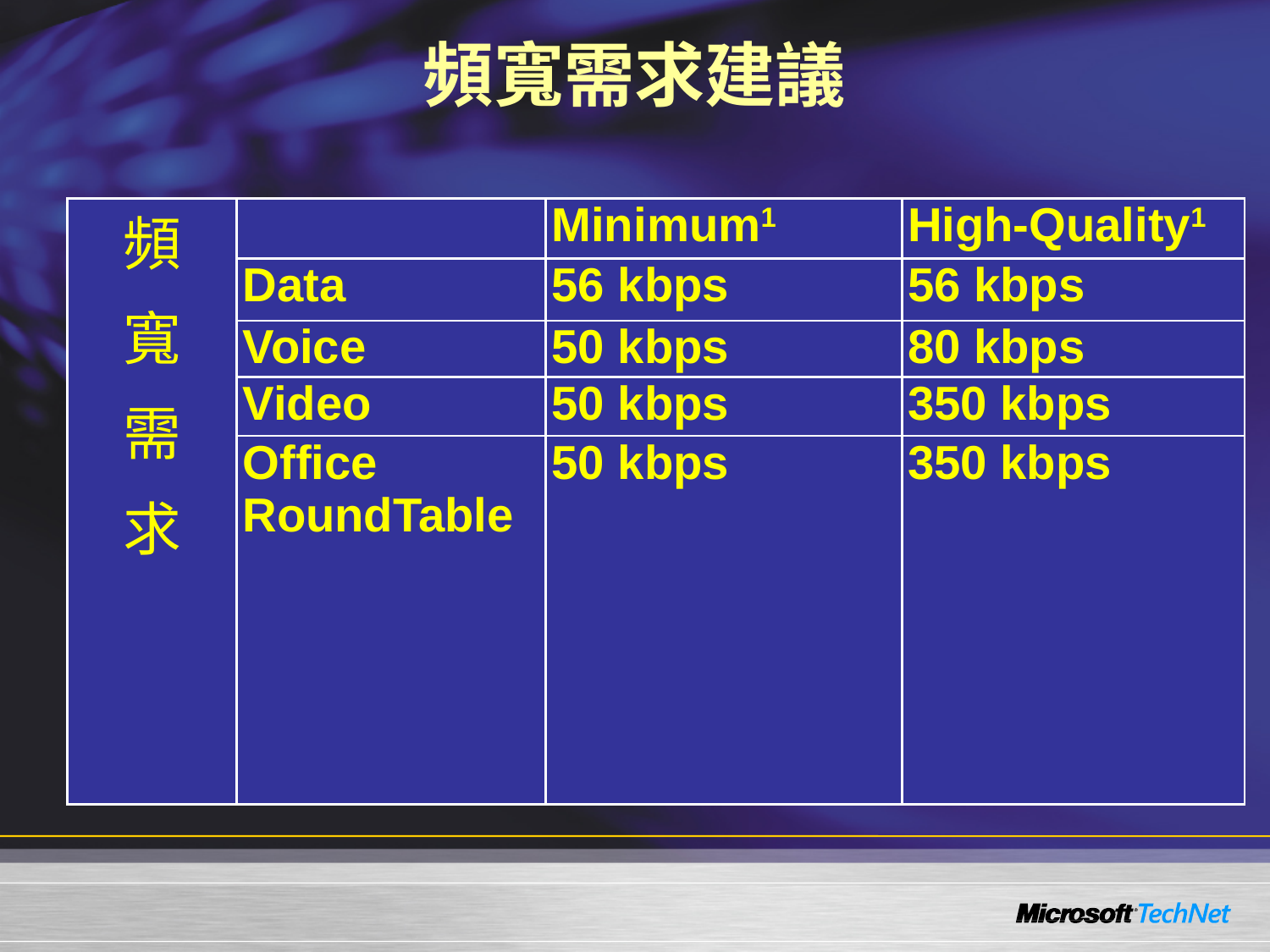

# 頻寬需求建議
| 頻 寬 需 求 |  | Minimum1 | High-Quality1 |
| --- | --- | --- | --- |
|  | Data | 56 kbps | 56 kbps |
|  | Voice | 50 kbps | 80 kbps |
|  | Video | 50 kbps | 350 kbps |
|  | Office RoundTable | 50 kbps | 350 kbps |